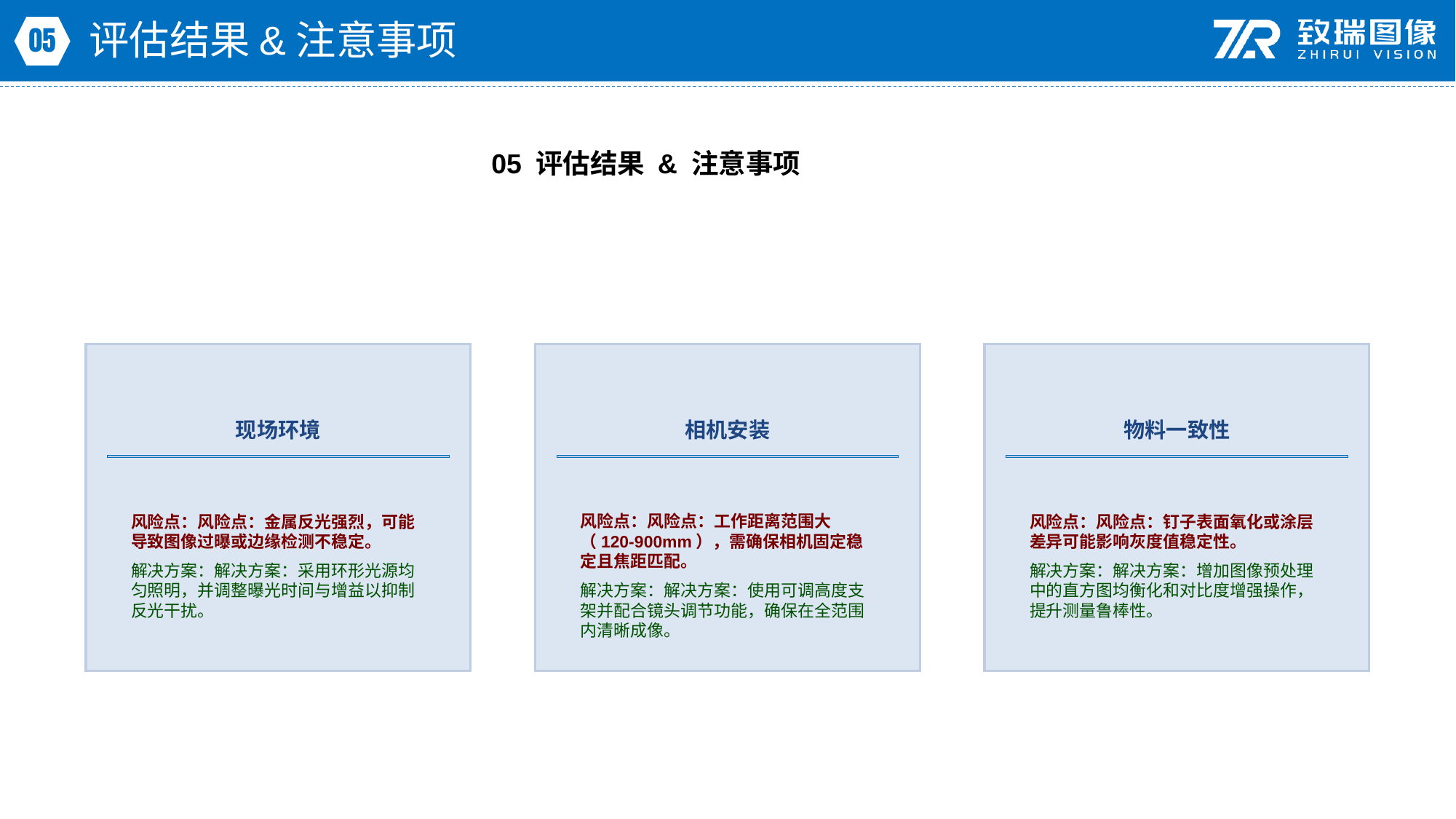

评估结果&注意事项
05

05 评估结果 & 注意事项

现场环境

相机安装

物料一致性

风险点：风险点：金属反光强烈，可能导致图像过曝或边缘检测不稳定。
解决方案：解决方案：采用环形光源均匀照明，并调整曝光时间与增益以抑制反光干扰。

风险点：风险点：工作距离范围大（120-900mm），需确保相机固定稳定且焦距匹配。
解决方案：解决方案：使用可调高度支架并配合镜头调节功能，确保在全范围内清晰成像。

风险点：风险点：钉子表面氧化或涂层差异可能影响灰度值稳定性。
解决方案：解决方案：增加图像预处理中的直方图均衡化和对比度增强操作，提升测量鲁棒性。